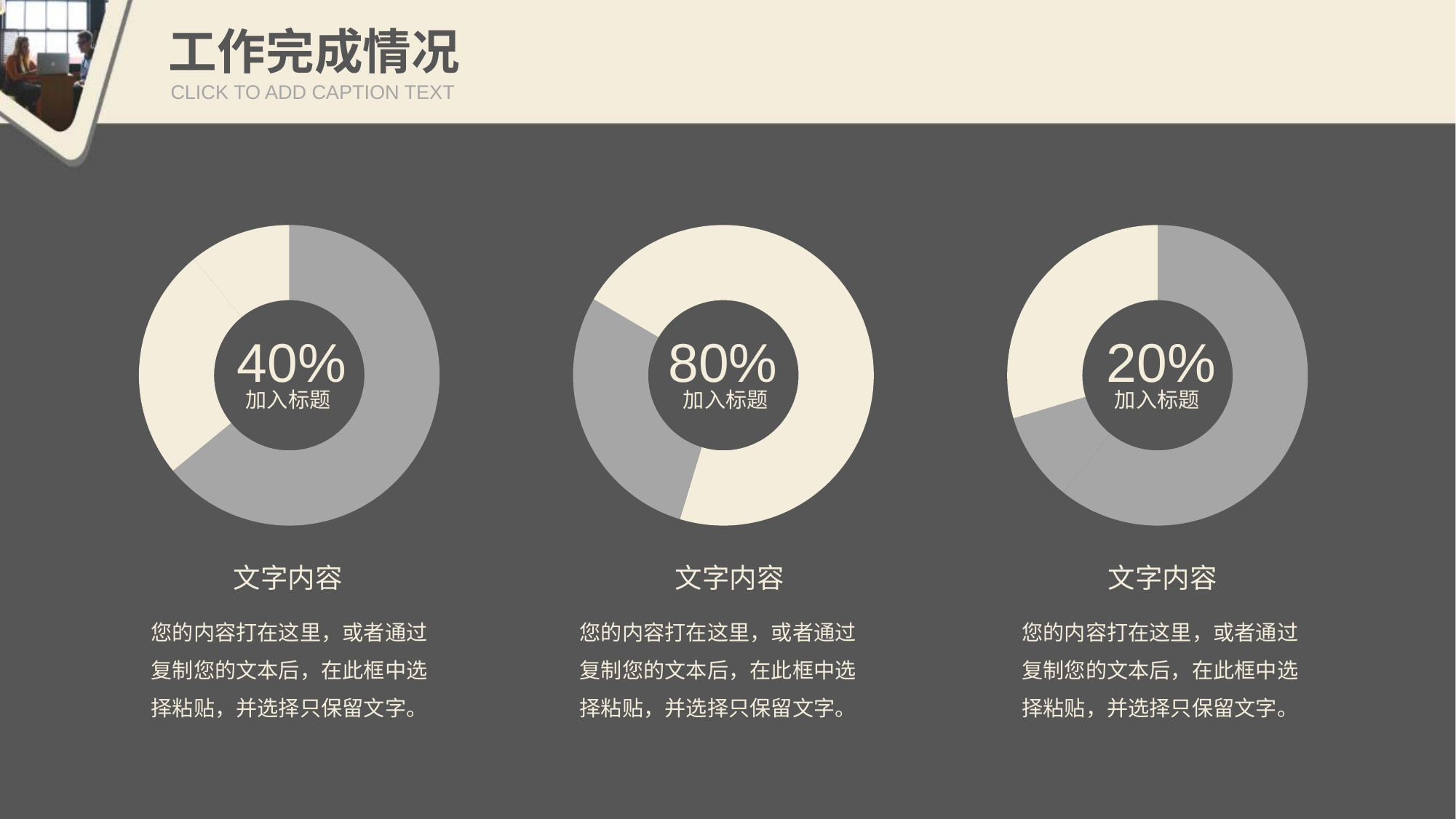

工作完成情况
CLICK TO ADD CAPTION TEXT

### Chart

| Category | 销售额 |
|---|---|
| 第一季度 | 8.2 |
| 第二季度 | 3.2 |
| 第三季度 | 1.4 |
40%
加入标题

### Chart

| Category | 销售额 |
|---|---|
| 第一季度 | 7.6 |
| 第二季度 | 4.0 |
| 第三季度 | 2.3 |
80%
加入标题

### Chart

| Category | 销售额 |
|---|---|
| 第一季度 | 8.2 |
| 第二季度 | 1.3 |
| 第三季度 | 4.0 |
20%
加入标题
文字内容
您的内容打在这里，或者通过复制您的文本后，在此框中选择粘贴，并选择只保留文字。
文字内容
您的内容打在这里，或者通过复制您的文本后，在此框中选择粘贴，并选择只保留文字。
文字内容
您的内容打在这里，或者通过复制您的文本后，在此框中选择粘贴，并选择只保留文字。